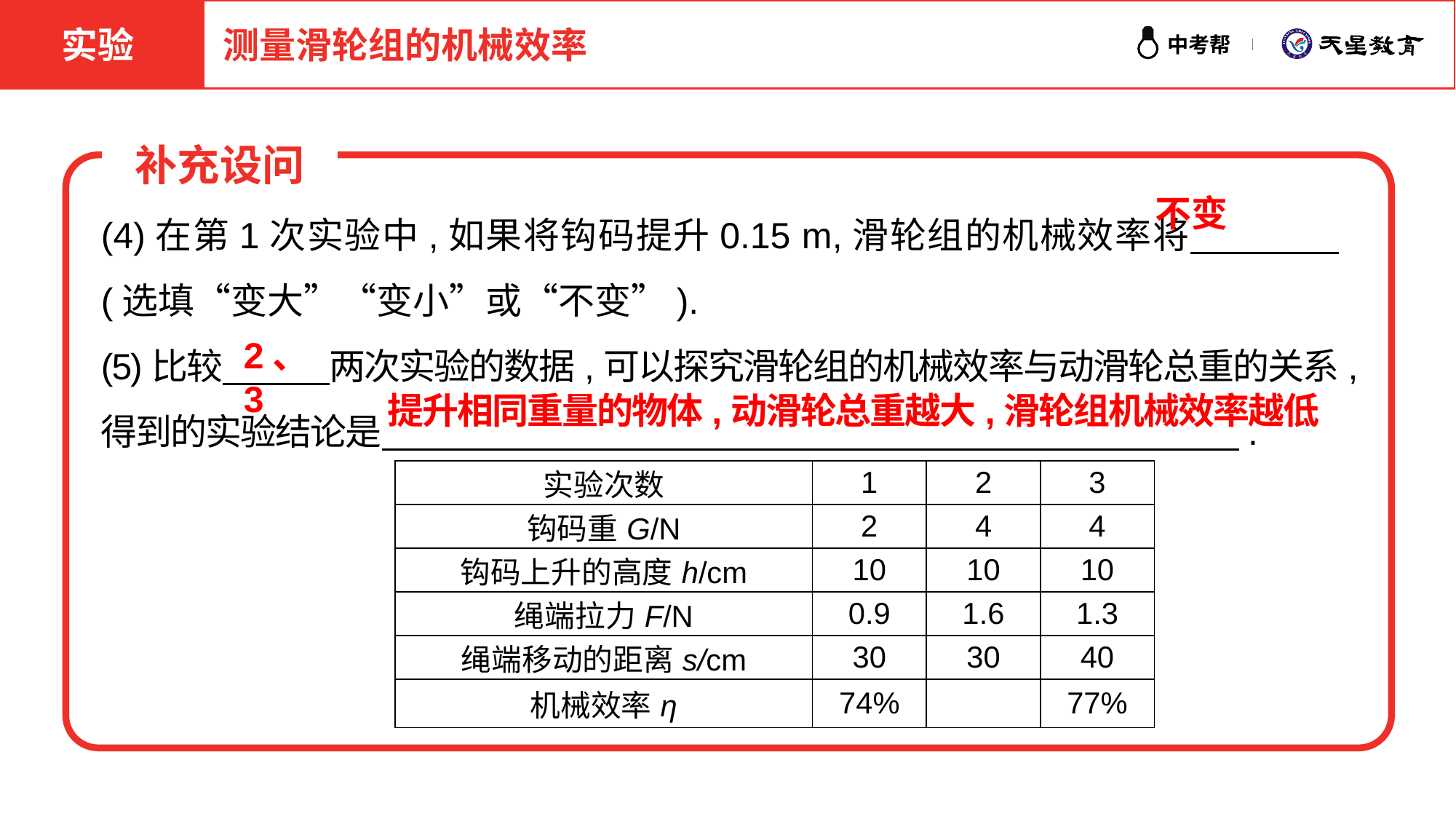

实验
测量滑轮组的机械效率
补充设问

(4)在第1次实验中,如果将钩码提升0.15 m,滑轮组的机械效率将　　　　(选填“变大”“变小”或“不变”).
(5)比较　　　两次实验的数据,可以探究滑轮组的机械效率与动滑轮总重的关系,得到的实验结论是　       　　　　　　　　　　　　　　　　　　　　　.
不变
2、3
提升相同重量的物体,动滑轮总重越大,滑轮组机械效率越低
| 实验次数 | 1 | 2 | 3 |
| --- | --- | --- | --- |
| 钩码重G/N | 2 | 4 | 4 |
| 钩码上升的高度h/cm | 10 | 10 | 10 |
| 绳端拉力F/N | 0.9 | 1.6 | 1.3 |
| 绳端移动的距离s/cm | 30 | 30 | 40 |
| 机械效率η | 74% |  | 77% |